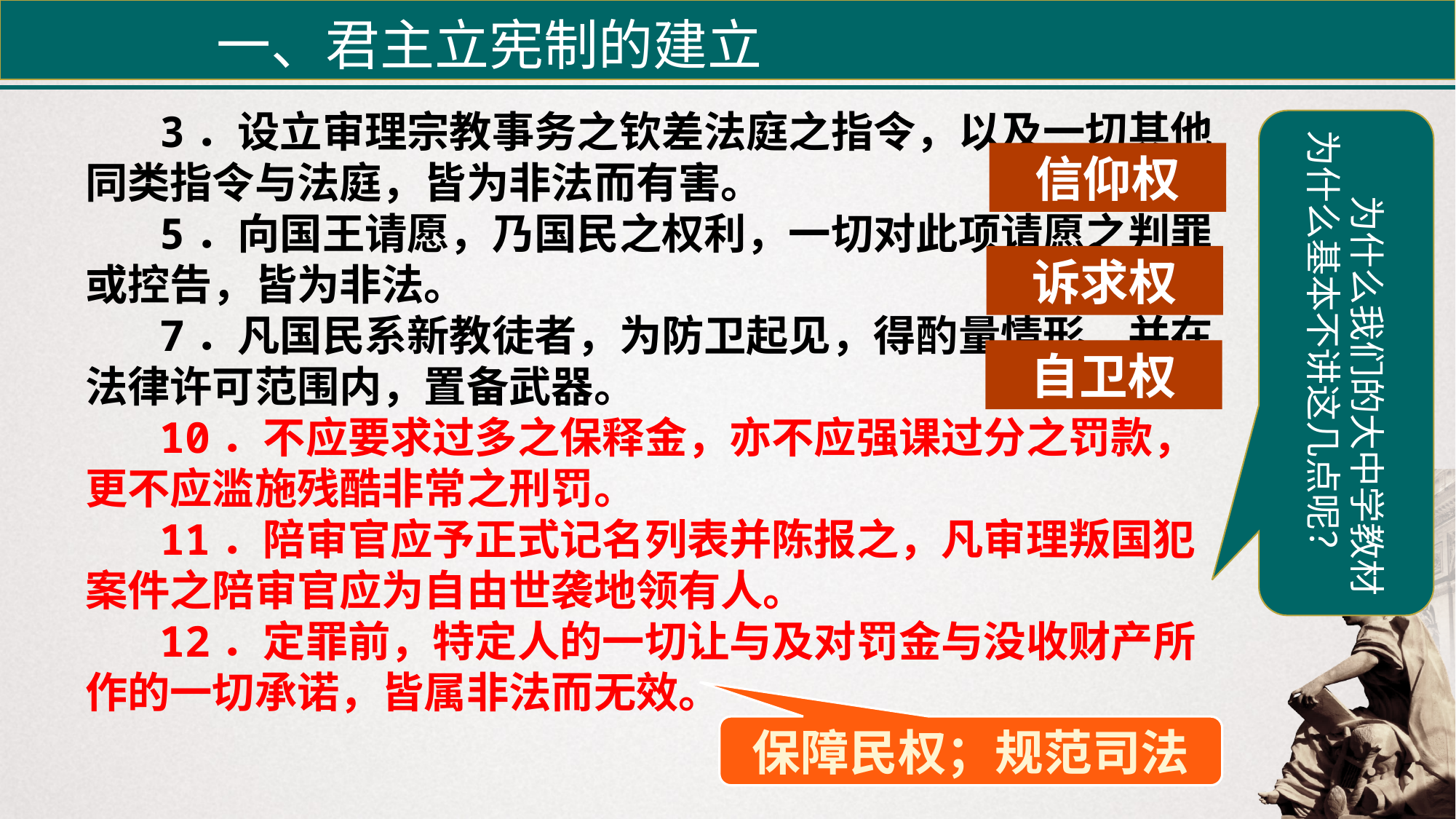

一、君主立宪制的建立
3．设立审理宗教事务之钦差法庭之指令，以及一切其他同类指令与法庭，皆为非法而有害。
5．向国王请愿，乃国民之权利，一切对此项请愿之判罪或控告，皆为非法。
7．凡国民系新教徒者，为防卫起见，得酌量情形，并在法律许可范围内，置备武器。
10．不应要求过多之保释金，亦不应强课过分之罚款，更不应滥施残酷非常之刑罚。
11．陪审官应予正式记名列表并陈报之，凡审理叛国犯案件之陪审官应为自由世袭地领有人。
12．定罪前，特定人的一切让与及对罚金与没收财产所作的一切承诺，皆属非法而无效。

       为什么我们的大中学教材为什么基本不讲这几点呢？
信仰权
诉求权
自卫权
保障民权；规范司法